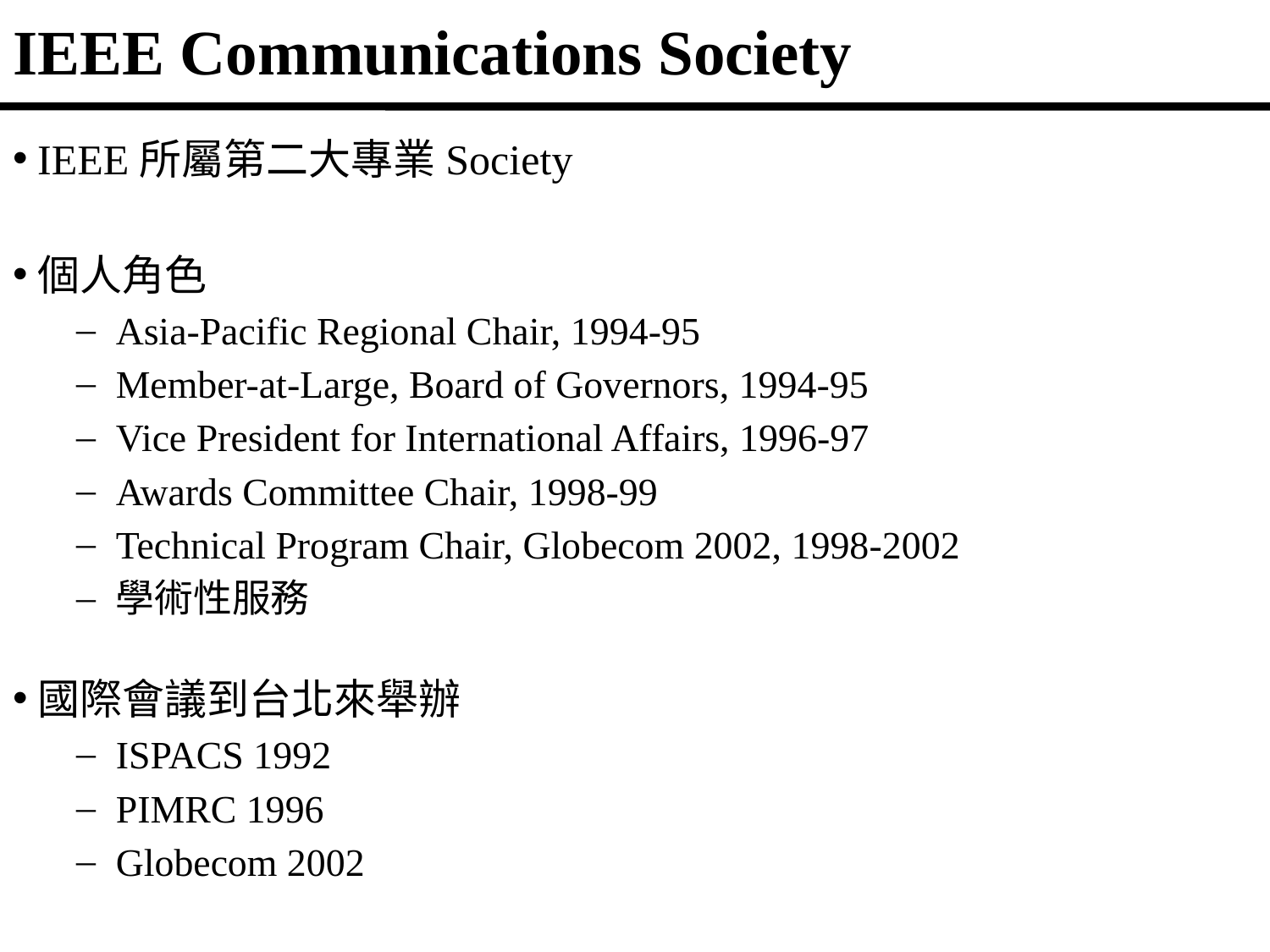

# IEEE Communications Society
IEEE所屬第二大專業Society

個人角色
Asia-Pacific Regional Chair, 1994-95
Member-at-Large, Board of Governors, 1994-95
Vice President for International Affairs, 1996-97
Awards Committee Chair, 1998-99
Technical Program Chair, Globecom 2002, 1998-2002
學術性服務

國際會議到台北來舉辦
ISPACS 1992
PIMRC 1996
Globecom 2002